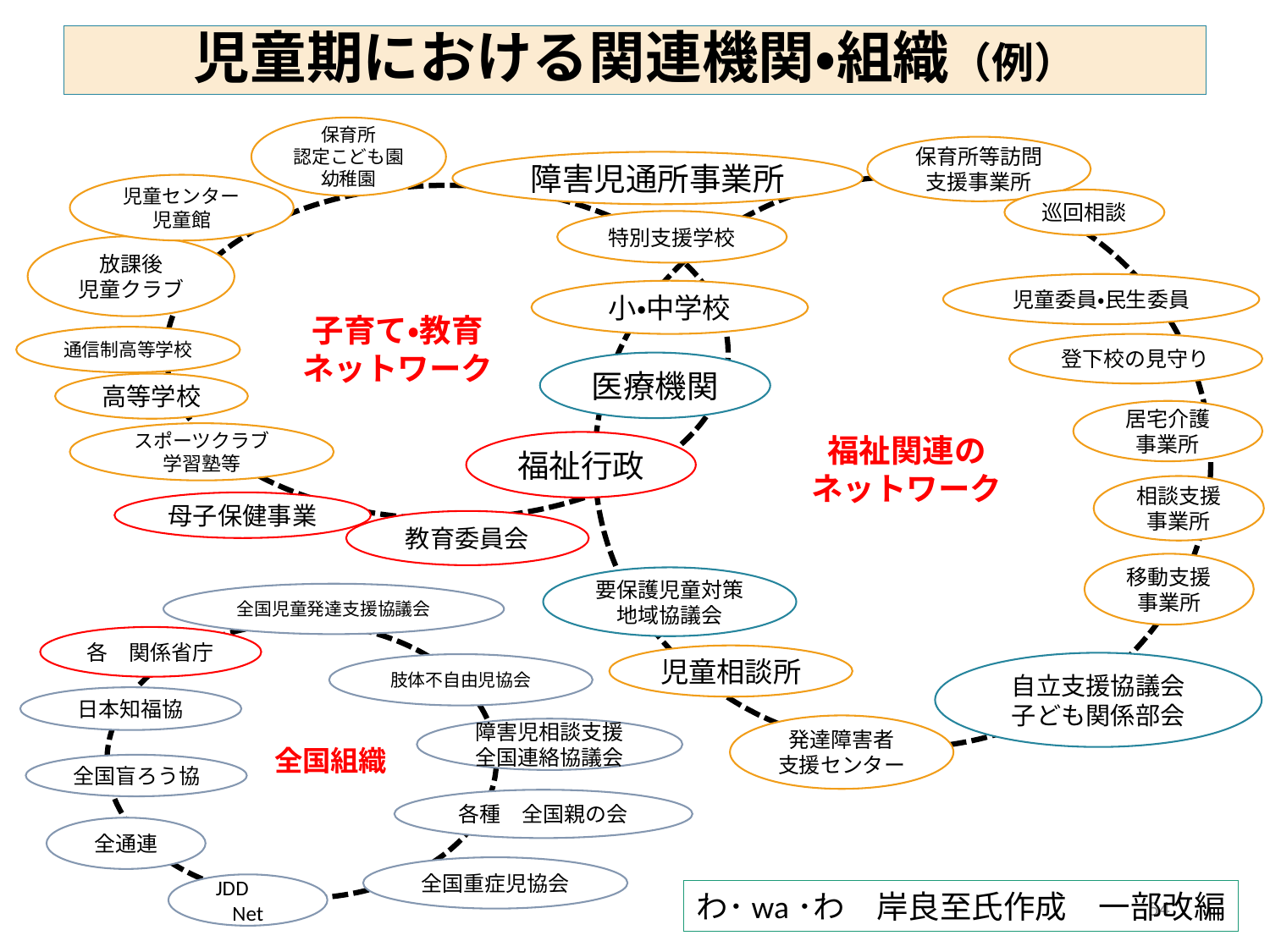

# 児童期における関連機関・組織（例）
保育所
認定こども園
幼稚園
障害児通所事業所

福祉関連の
ネットワーク

子育て・教育
ネットワーク
特別支援学校
放課後
児童クラブ
小・中学校
登下校の見守り
高等学校
福祉行政
母子保健事業
教育委員会
移動支援
事業所

各　関係省庁
肢体不自由児協会
日本知福協
障害児相談支援全国連絡協議会
全国組織
全国盲ろう協
各種　全国親の会
全通連
全国重症児協会
JDD　Net
保育所等訪問支援事業所
児童センター児童館
巡回相談
児童委員・民生委員
通信制高等学校
医療機関
居宅介護
事業所
スポーツクラブ
学習塾等
相談支援
事業所
要保護児童対策地域協議会
全国児童発達支援協議会
児童相談所
自立支援協議会
子ども関係部会
発達障害者
支援センター
わ･wa･わ　岸良至氏作成　一部改編
54